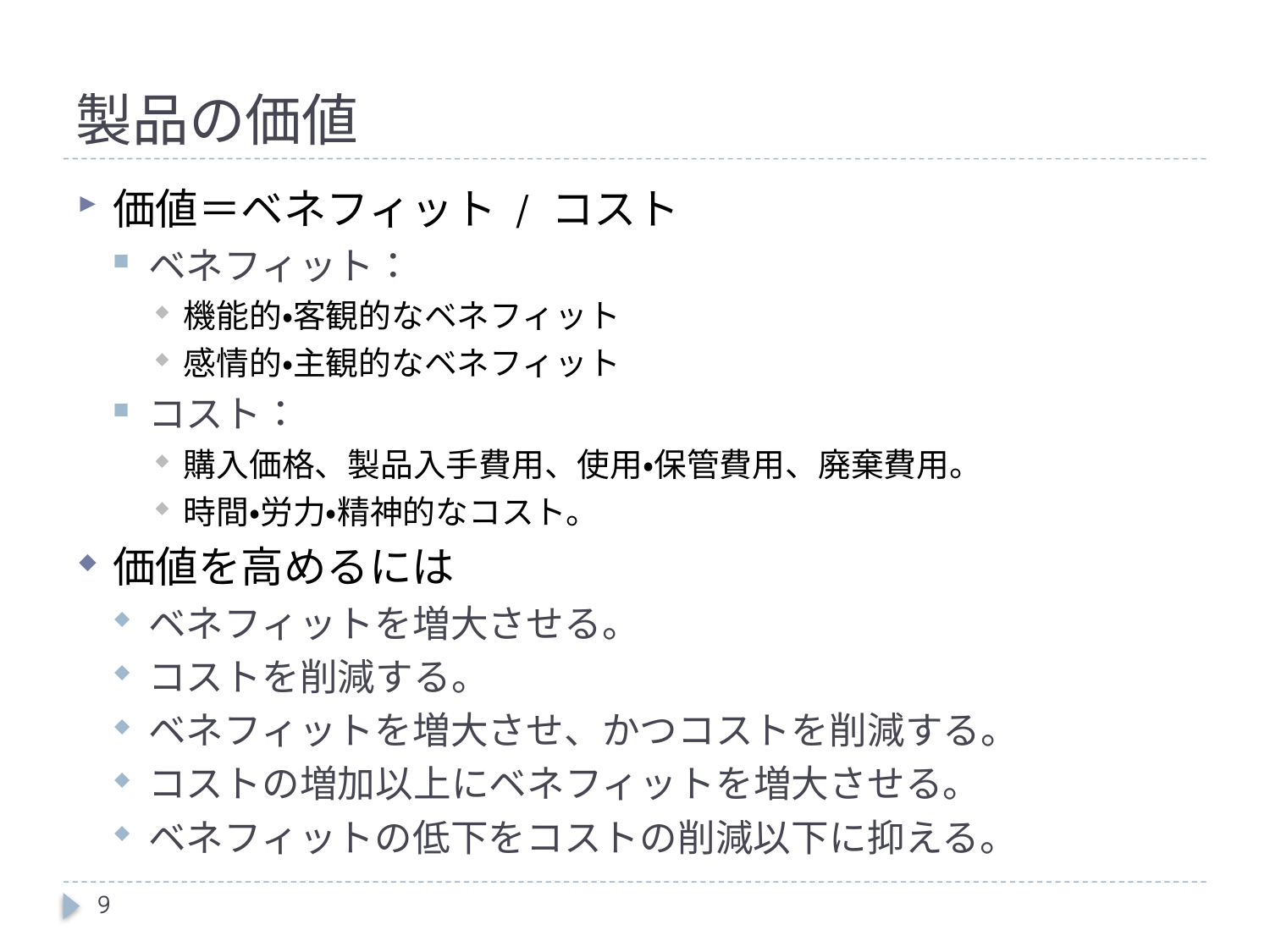

# 製品の価値
価値＝ベネフィット / コスト
ベネフィット：
機能的・客観的なベネフィット
感情的・主観的なベネフィット
コスト：
購入価格、製品入手費用、使用・保管費用、廃棄費用。
時間・労力・精神的なコスト。
価値を高めるには
ベネフィットを増大させる。
コストを削減する。
ベネフィットを増大させ、かつコストを削減する。
コストの増加以上にベネフィットを増大させる。
ベネフィットの低下をコストの削減以下に抑える。
9